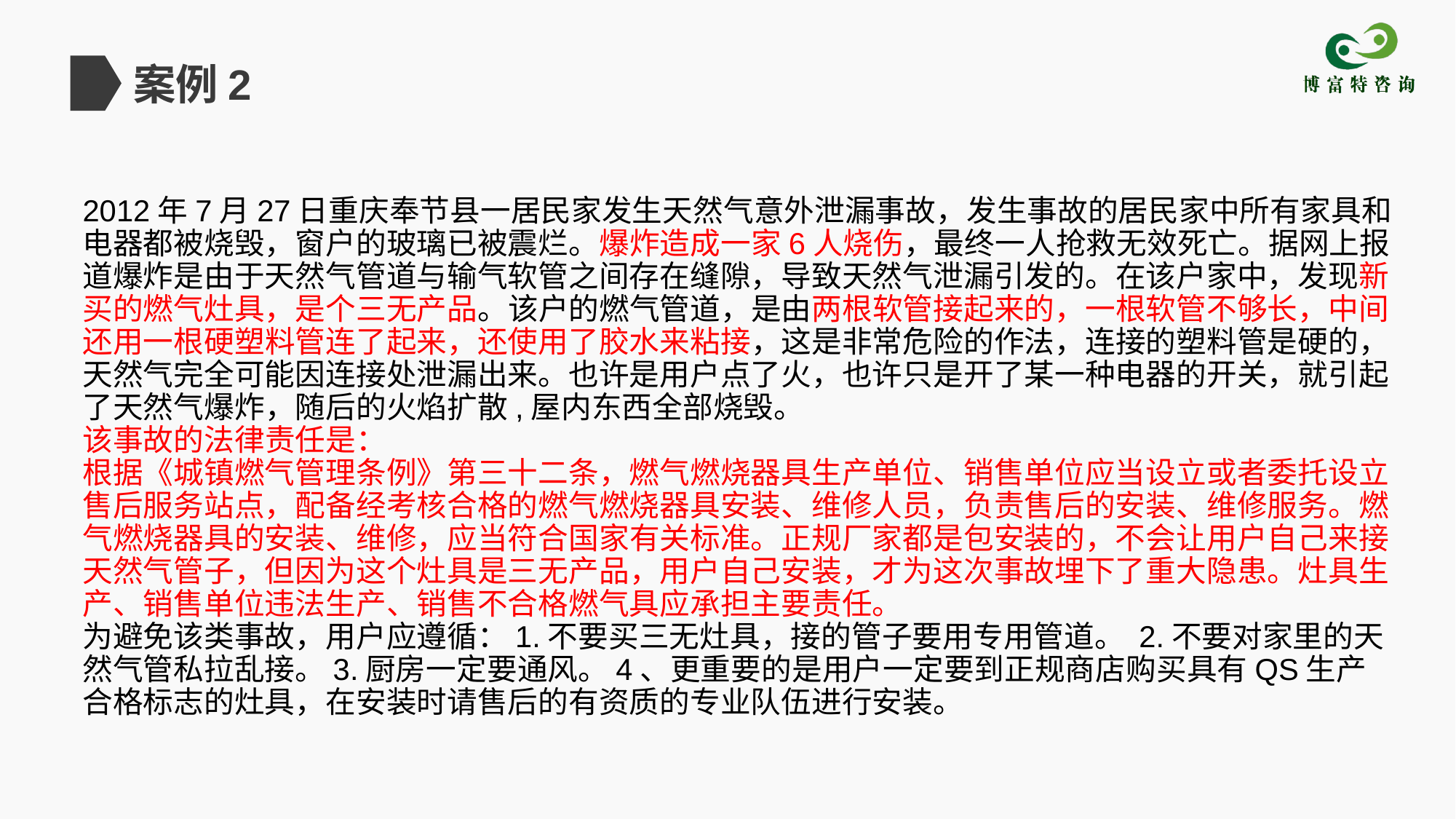

案例2

# 2012年7月27日重庆奉节县一居民家发生天然气意外泄漏事故，发生事故的居民家中所有家具和电器都被烧毁，窗户的玻璃已被震烂。爆炸造成一家6人烧伤，最终一人抢救无效死亡。据网上报道爆炸是由于天然气管道与输气软管之间存在缝隙，导致天然气泄漏引发的。在该户家中，发现新买的燃气灶具，是个三无产品。该户的燃气管道，是由两根软管接起来的，一根软管不够长，中间还用一根硬塑料管连了起来，还使用了胶水来粘接，这是非常危险的作法，连接的塑料管是硬的，天然气完全可能因连接处泄漏出来。也许是用户点了火，也许只是开了某一种电器的开关，就引起了天然气爆炸，随后的火焰扩散,屋内东西全部烧毁。 该事故的法律责任是： 根据《城镇燃气管理条例》第三十二条，燃气燃烧器具生产单位、销售单位应当设立或者委托设立售后服务站点，配备经考核合格的燃气燃烧器具安装、维修人员，负责售后的安装、维修服务。燃气燃烧器具的安装、维修，应当符合国家有关标准。正规厂家都是包安装的，不会让用户自己来接天然气管子，但因为这个灶具是三无产品，用户自己安装，才为这次事故埋下了重大隐患。灶具生产、销售单位违法生产、销售不合格燃气具应承担主要责任。 为避免该类事故，用户应遵循：1.不要买三无灶具，接的管子要用专用管道。 2.不要对家里的天然气管私拉乱接。3.厨房一定要通风。4、更重要的是用户一定要到正规商店购买具有QS生产合格标志的灶具，在安装时请售后的有资质的专业队伍进行安装。